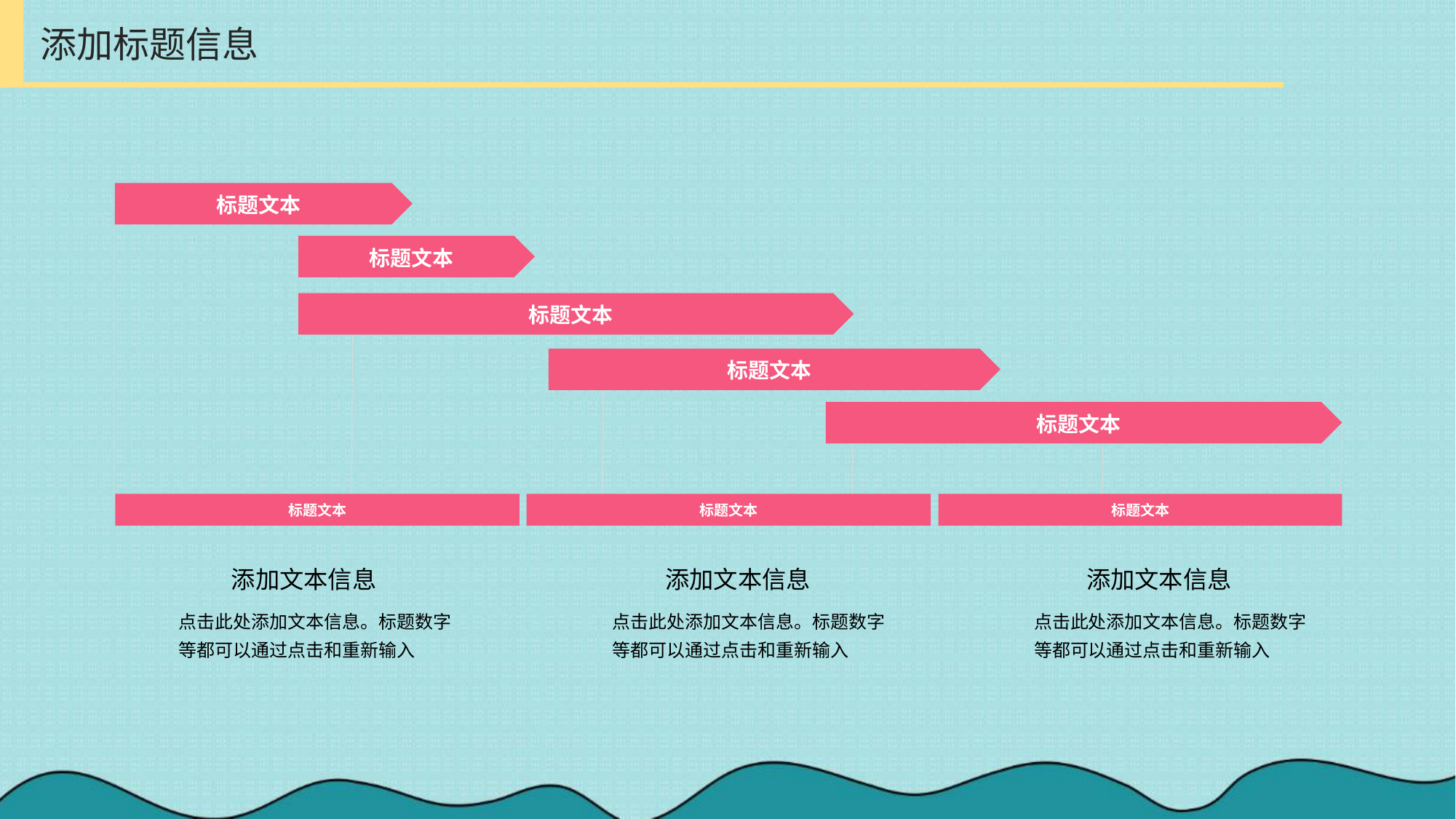

添加标题信息

标题文本
标题文本
标题文本
标题文本
标题文本
标题文本
标题文本
标题文本
添加文本信息
添加文本信息
添加文本信息
点击此处添加文本信息。标题数字等都可以通过点击和重新输入
点击此处添加文本信息。标题数字等都可以通过点击和重新输入
点击此处添加文本信息。标题数字等都可以通过点击和重新输入